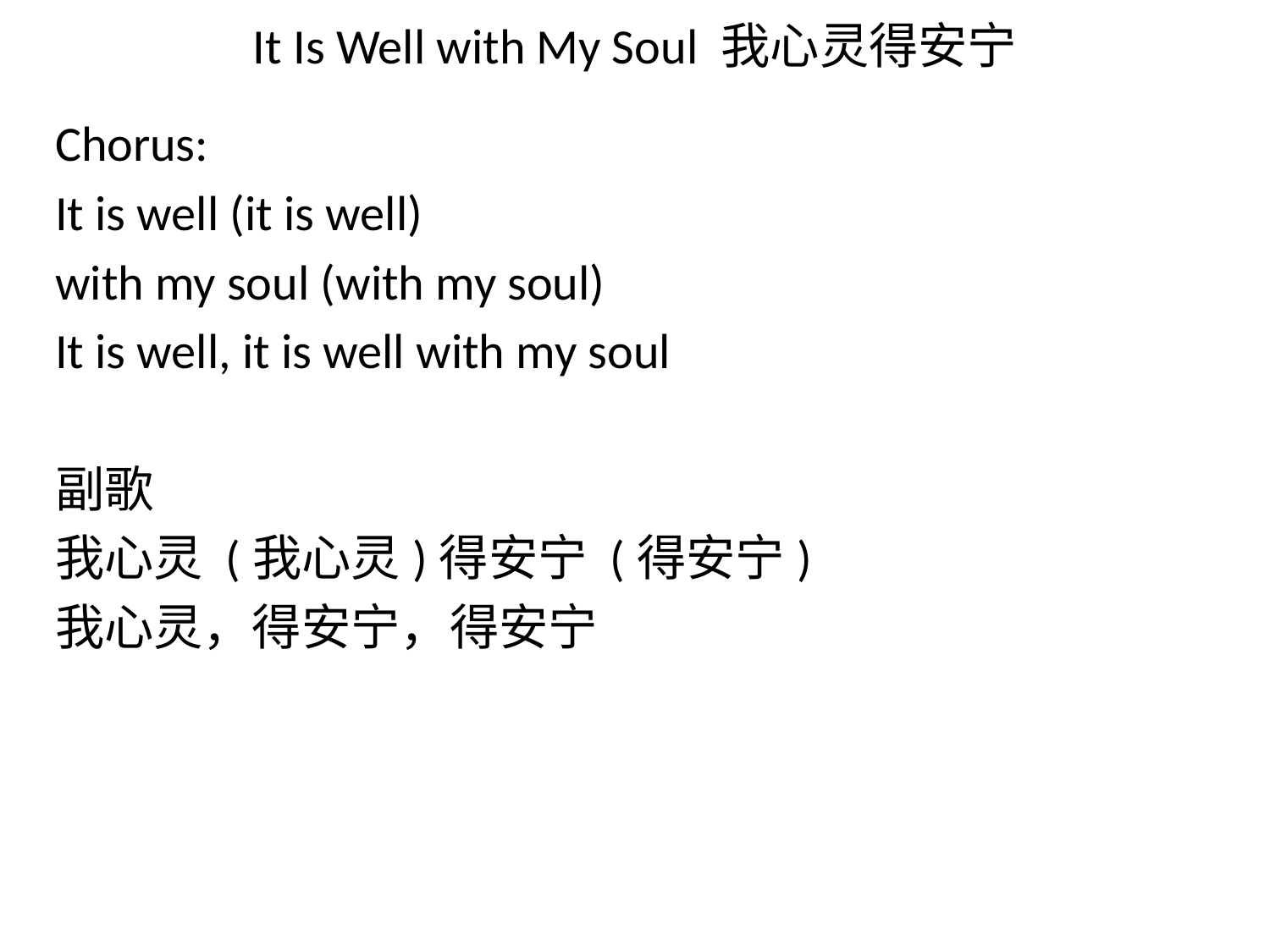

# It Is Well with My Soul 我心灵得安宁
Chorus:
It is well (it is well)
with my soul (with my soul)
It is well, it is well with my soul

副歌
我心灵 (我心灵)得安宁 (得安宁)
我心灵，得安宁，得安宁